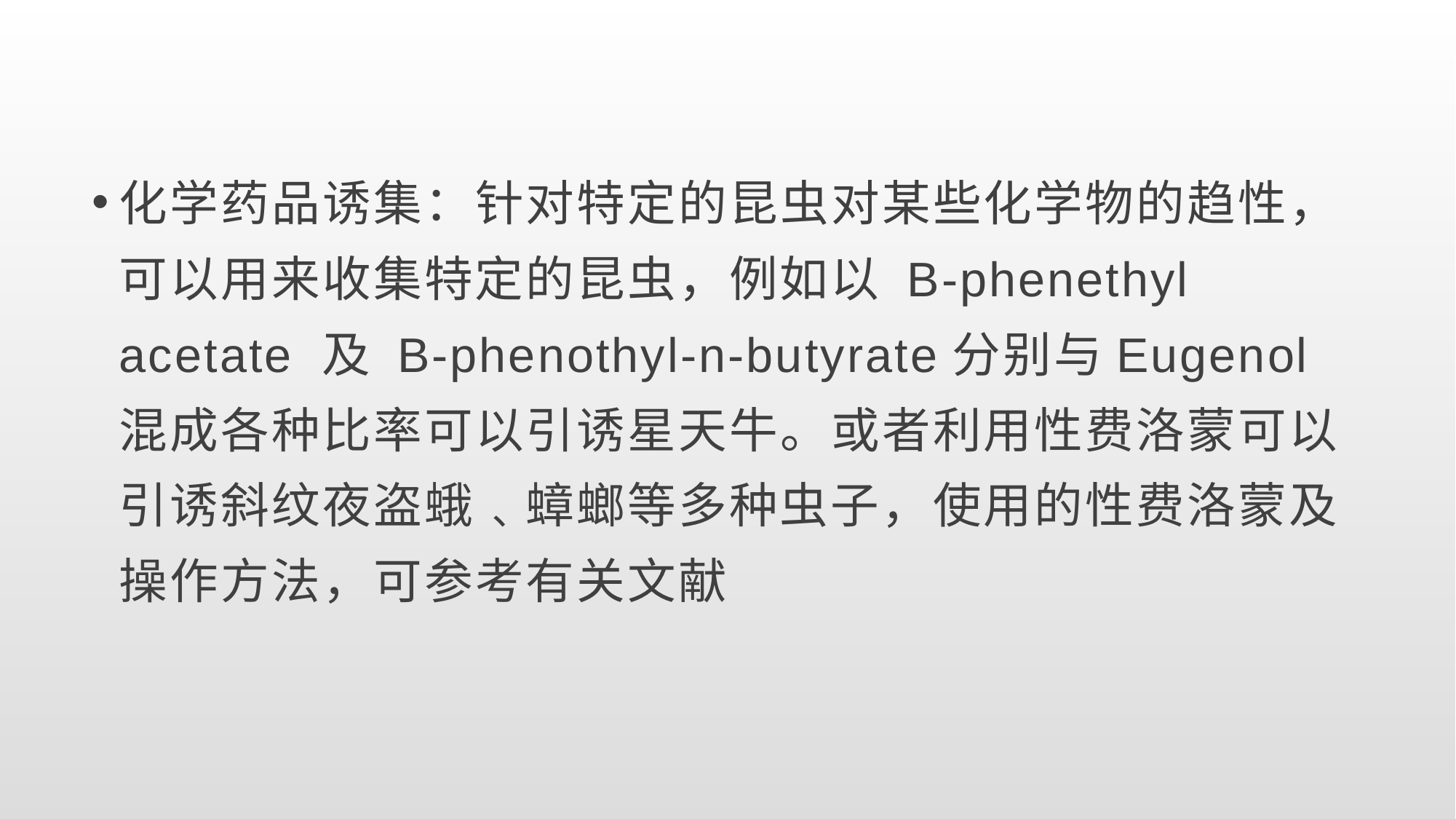

#
化学药品诱集：针对特定的昆虫对某些化学物的趋性，可以用来收集特定的昆虫，例如以 B-phenethyl acetate 及 B-phenothyl-n-butyrate分别与Eugenol混成各种比率可以引诱星天牛。或者利用性费洛蒙可以引诱斜纹夜盗蛾﹑蟑螂等多种虫子，使用的性费洛蒙及操作方法，可参考有关文献